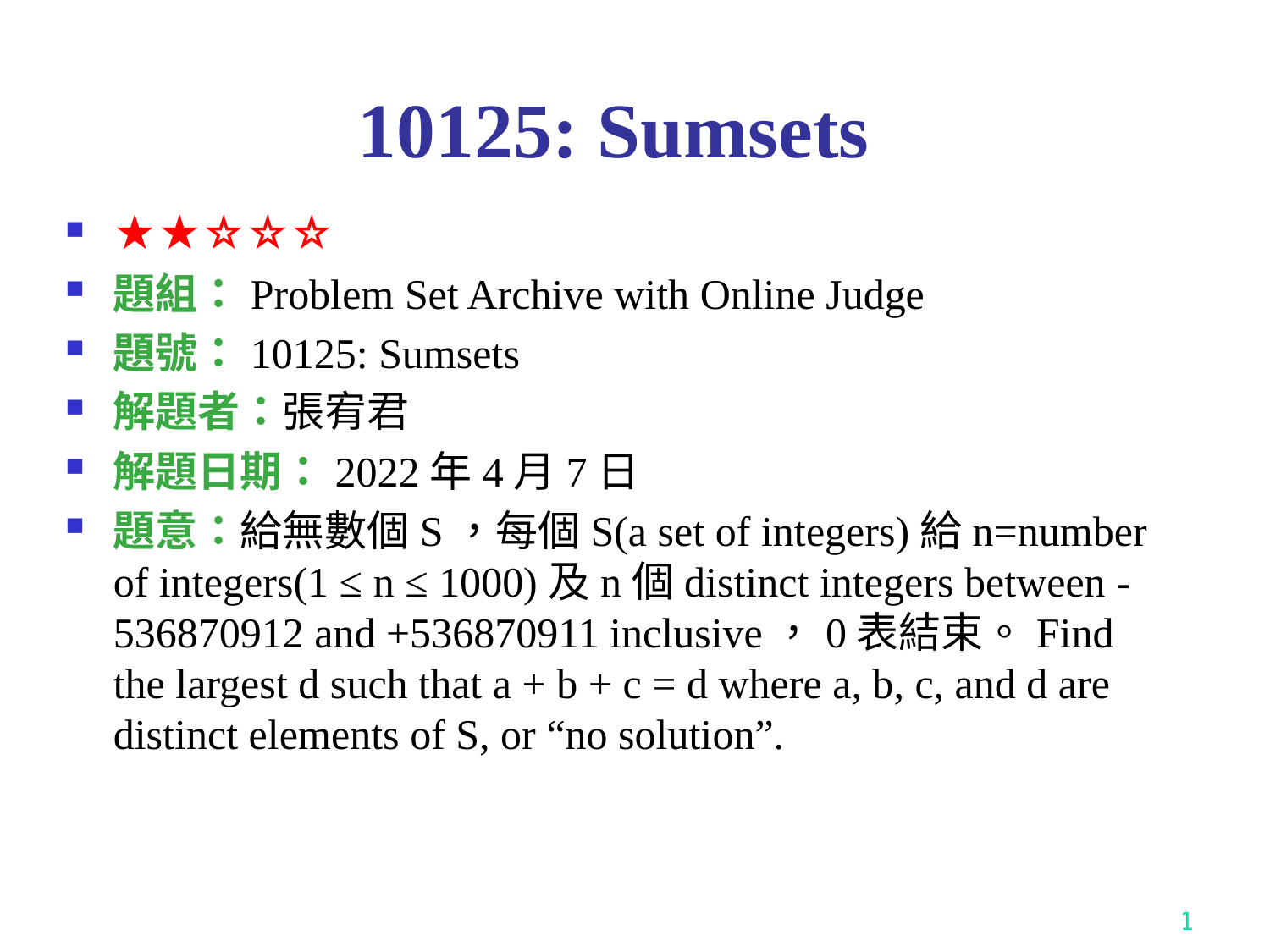

# 10125: Sumsets
★★☆☆☆
題組：Problem Set Archive with Online Judge
題號：10125: Sumsets
解題者：張宥君
解題日期：2022年4月7日
題意：給無數個S，每個S(a set of integers)給n=number of integers(1 ≤ n ≤ 1000)及n個distinct integers between -536870912 and +536870911 inclusive，0表結束。Find the largest d such that a + b + c = d where a, b, c, and d are distinct elements of S, or “no solution”.

1